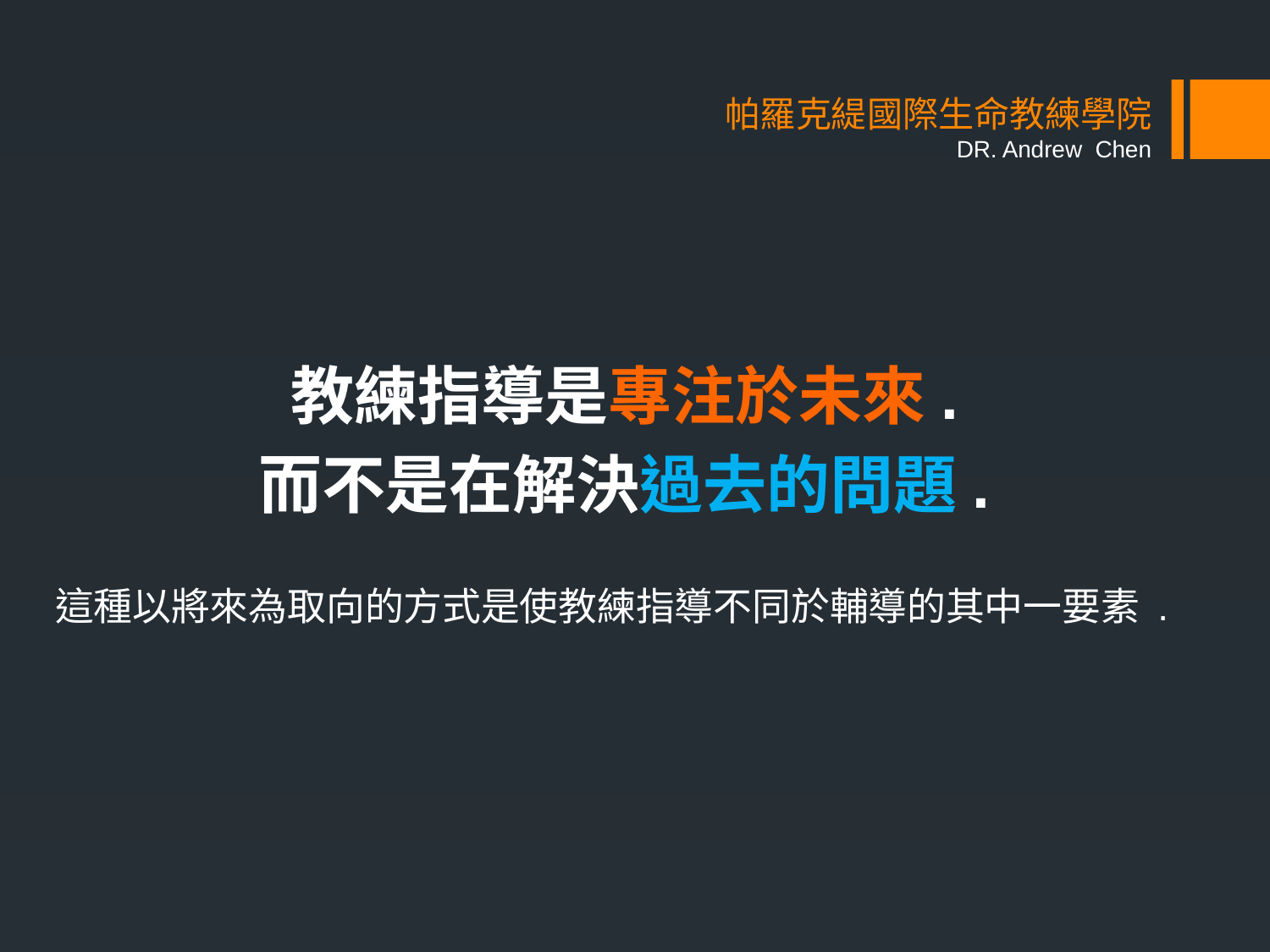

# 帕羅克緹國際生命教練學院 DR. Andrew  Chen

教練指導是專注於未來.
而不是在解決過去的問題.

這種以將來為取向的方式是使教練指導不同於輔導的其中一要素 .